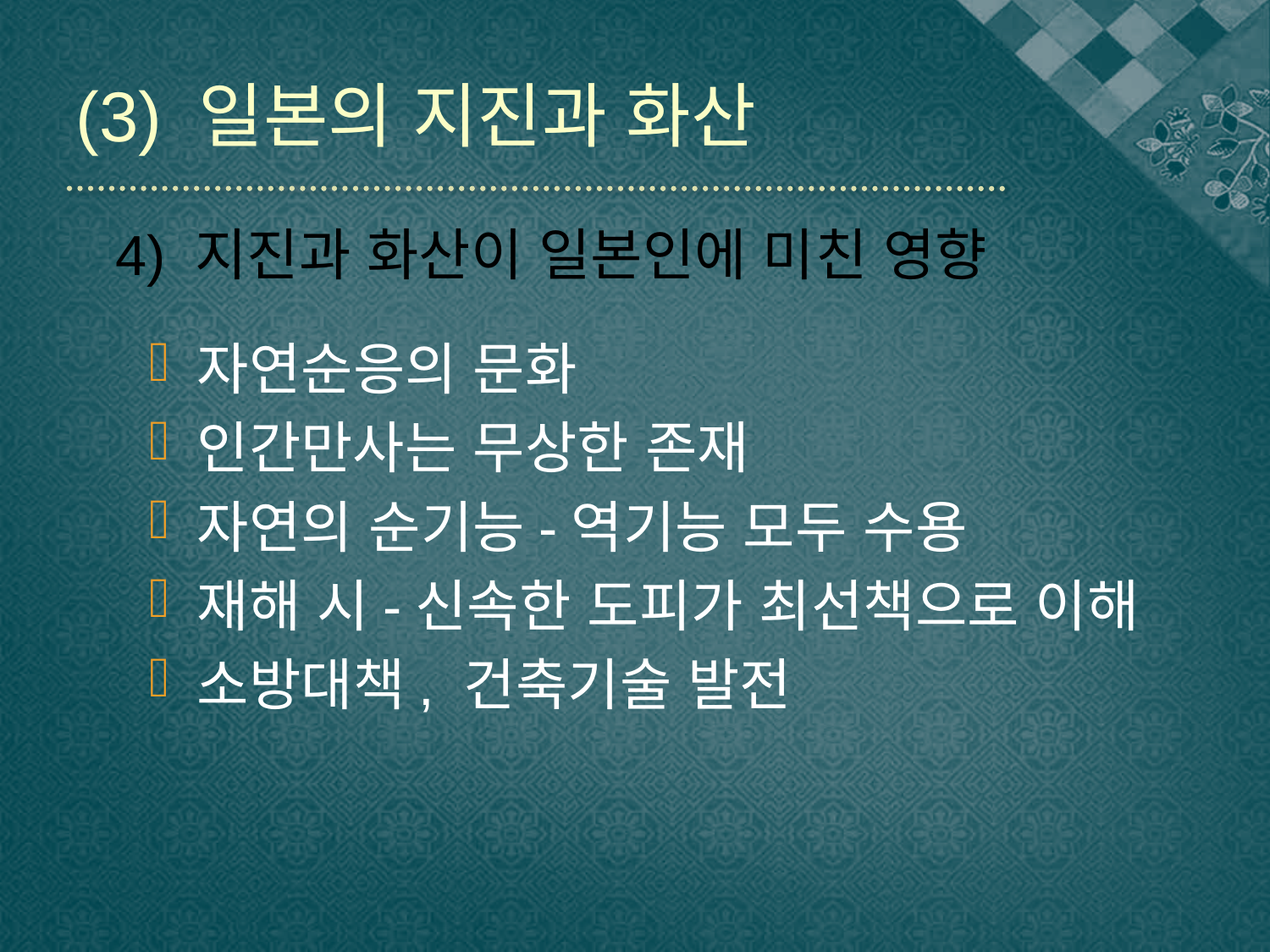

(3) 일본의 지진과 화산
# 4) 지진과 화산이 일본인에 미친 영향
자연순응의 문화
인간만사는 무상한 존재
자연의 순기능-역기능 모두 수용
재해 시-신속한 도피가 최선책으로 이해
소방대책, 건축기술 발전